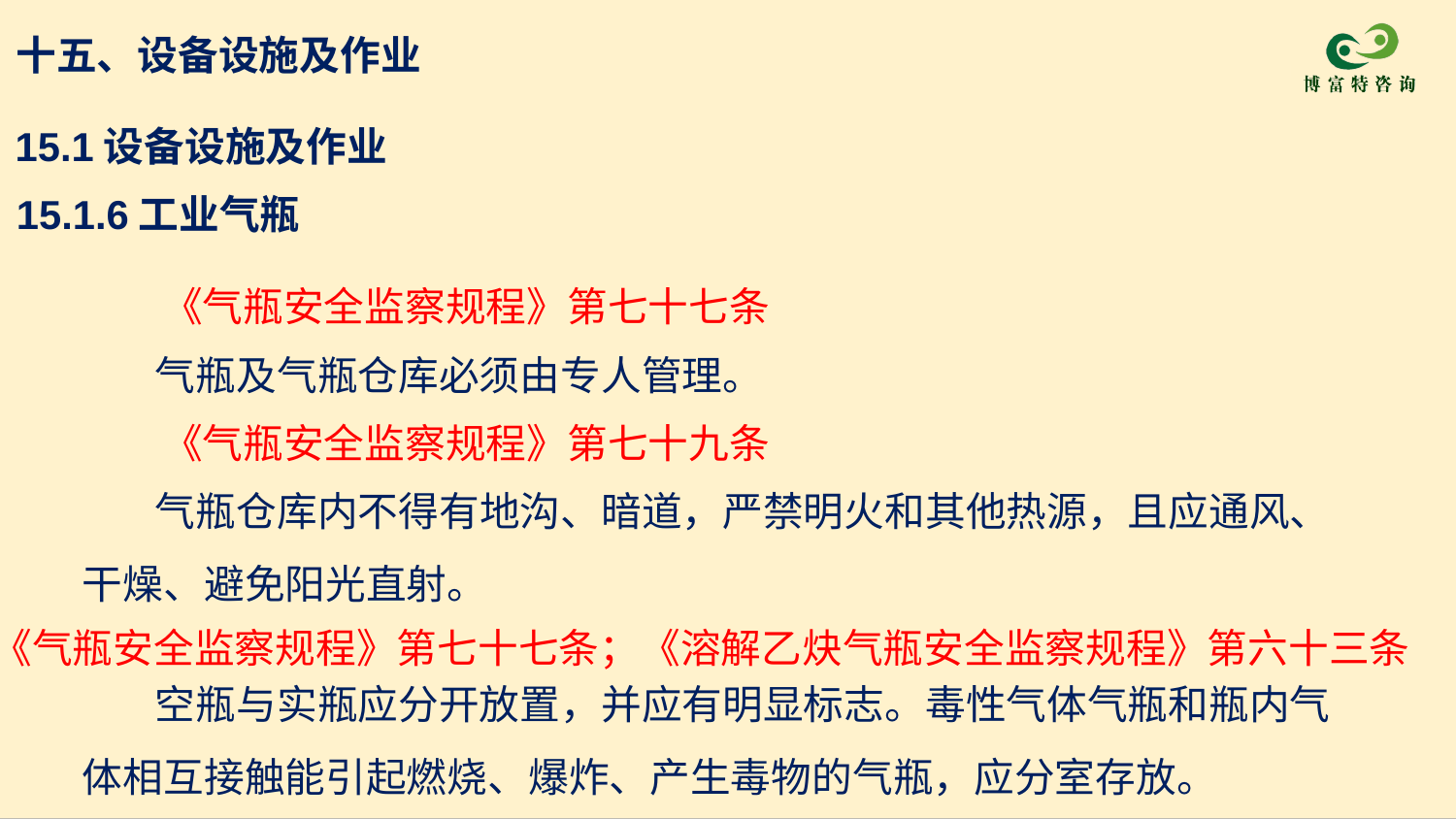

十五、设备设施及作业
15.1设备设施及作业
15.1.6工业气瓶
《气瓶安全监察规程》第七十七条
气瓶及气瓶仓库必须由专人管理。
《气瓶安全监察规程》第七十九条
气瓶仓库内不得有地沟、暗道，严禁明火和其他热源，且应通风、干燥、避免阳光直射。
《气瓶安全监察规程》第七十七条；《溶解乙炔气瓶安全监察规程》第六十三条
空瓶与实瓶应分开放置，并应有明显标志。毒性气体气瓶和瓶内气体相互接触能引起燃烧、爆炸、产生毒物的气瓶，应分室存放。